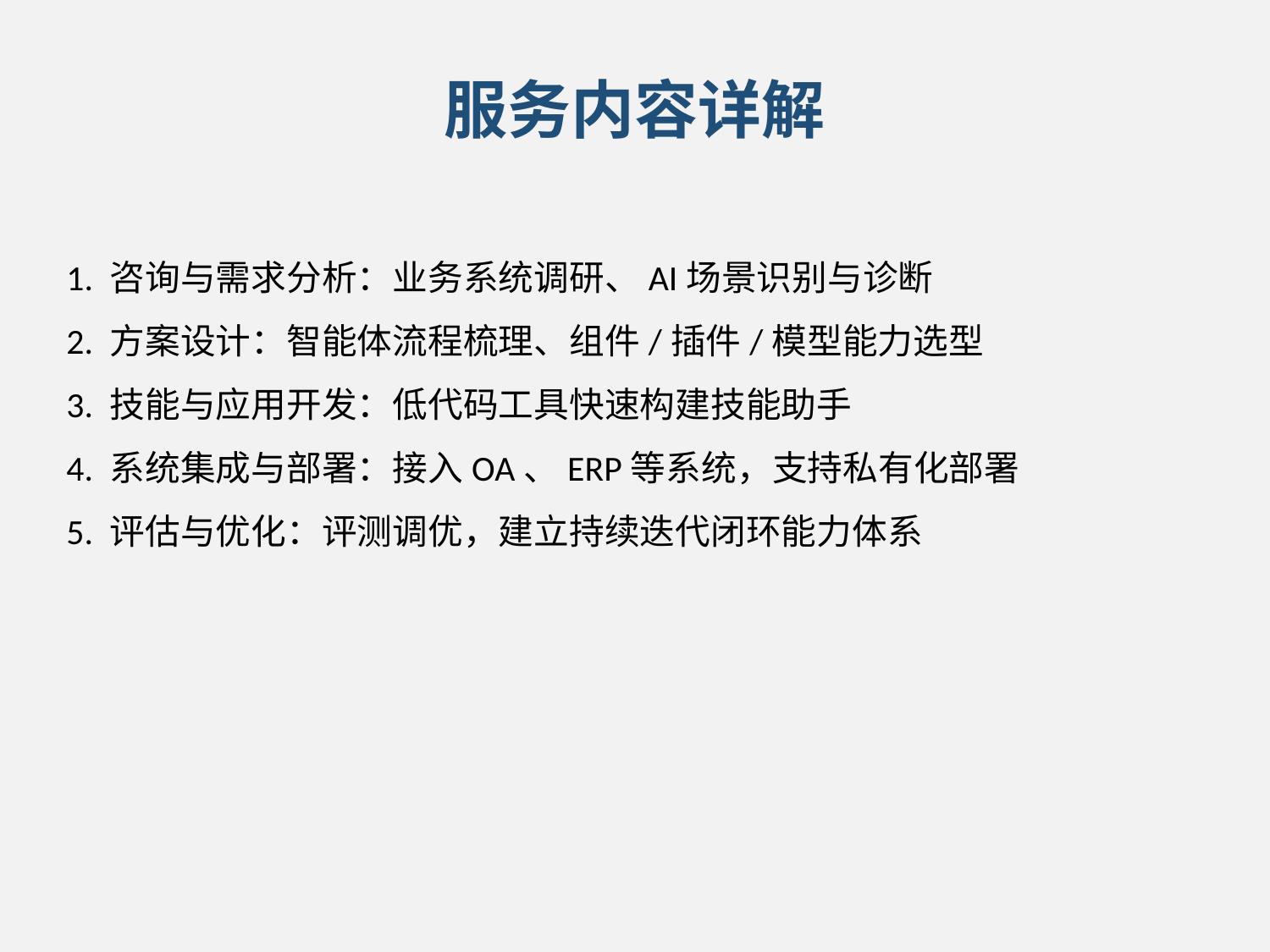

服务内容详解

1. 咨询与需求分析：业务系统调研、AI场景识别与诊断
2. 方案设计：智能体流程梳理、组件/插件/模型能力选型
3. 技能与应用开发：低代码工具快速构建技能助手
4. 系统集成与部署：接入OA、ERP等系统，支持私有化部署
5. 评估与优化：评测调优，建立持续迭代闭环能力体系